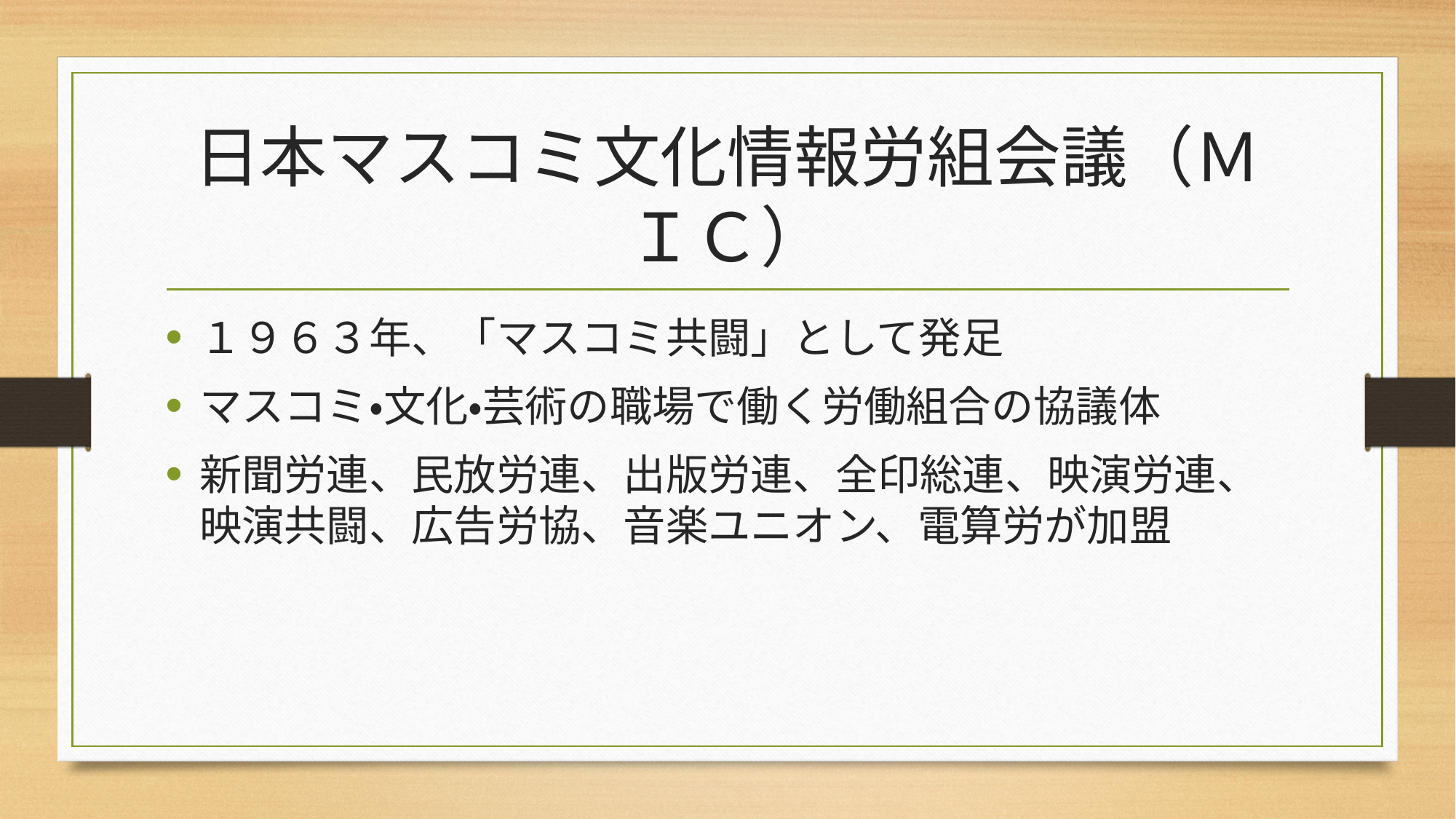

# 日本マスコミ文化情報労組会議（ＭＩＣ）
１９６３年、「マスコミ共闘」として発足
マスコミ・文化・芸術の職場で働く労働組合の協議体
新聞労連、民放労連、出版労連、全印総連、映演労連、映演共闘、広告労協、音楽ユニオン、電算労が加盟